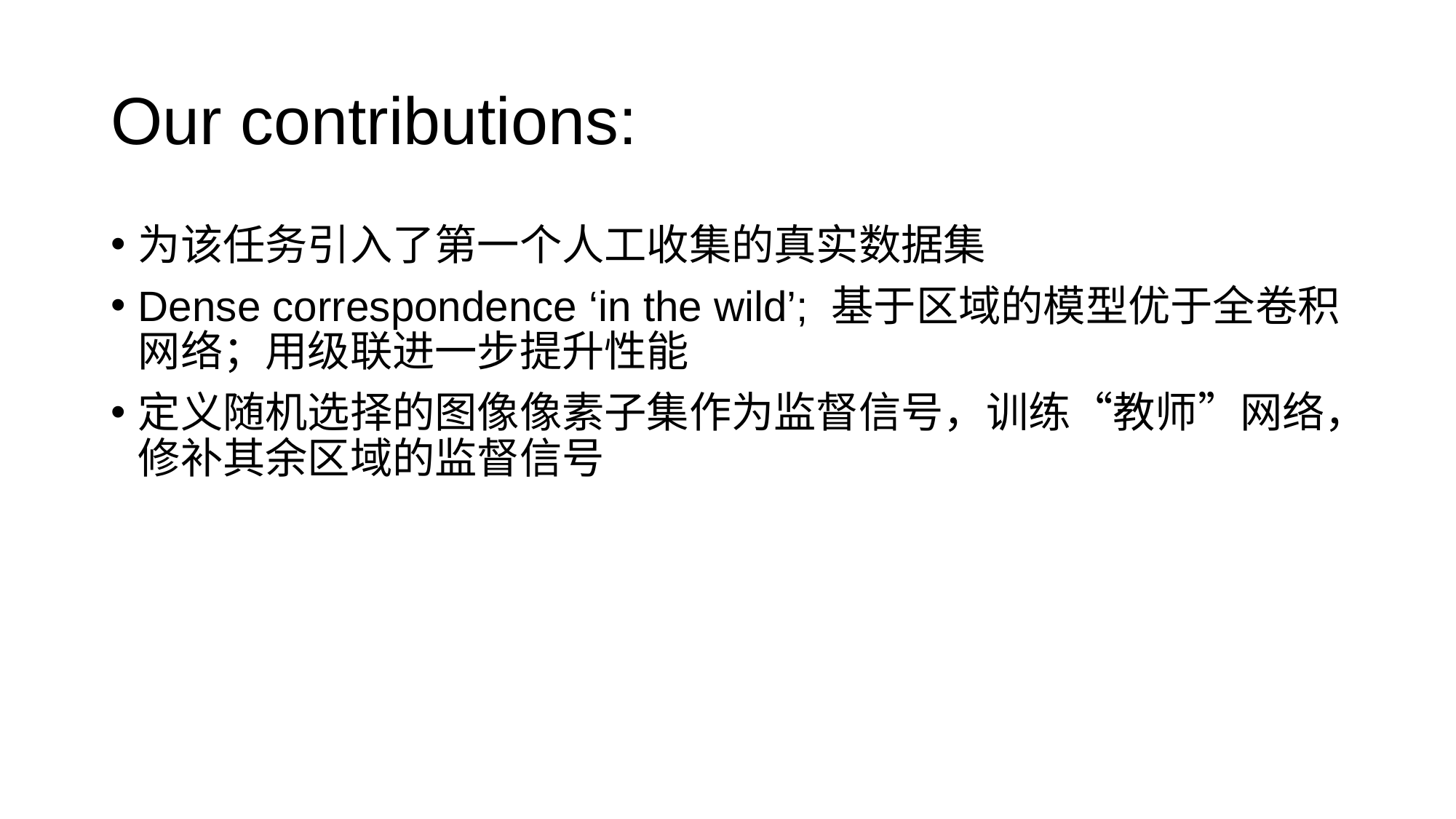

# Our contributions:
为该任务引入了第一个人工收集的真实数据集
Dense correspondence ‘in the wild’; 基于区域的模型优于全卷积网络；用级联进一步提升性能
定义随机选择的图像像素子集作为监督信号，训练“教师”网络，修补其余区域的监督信号